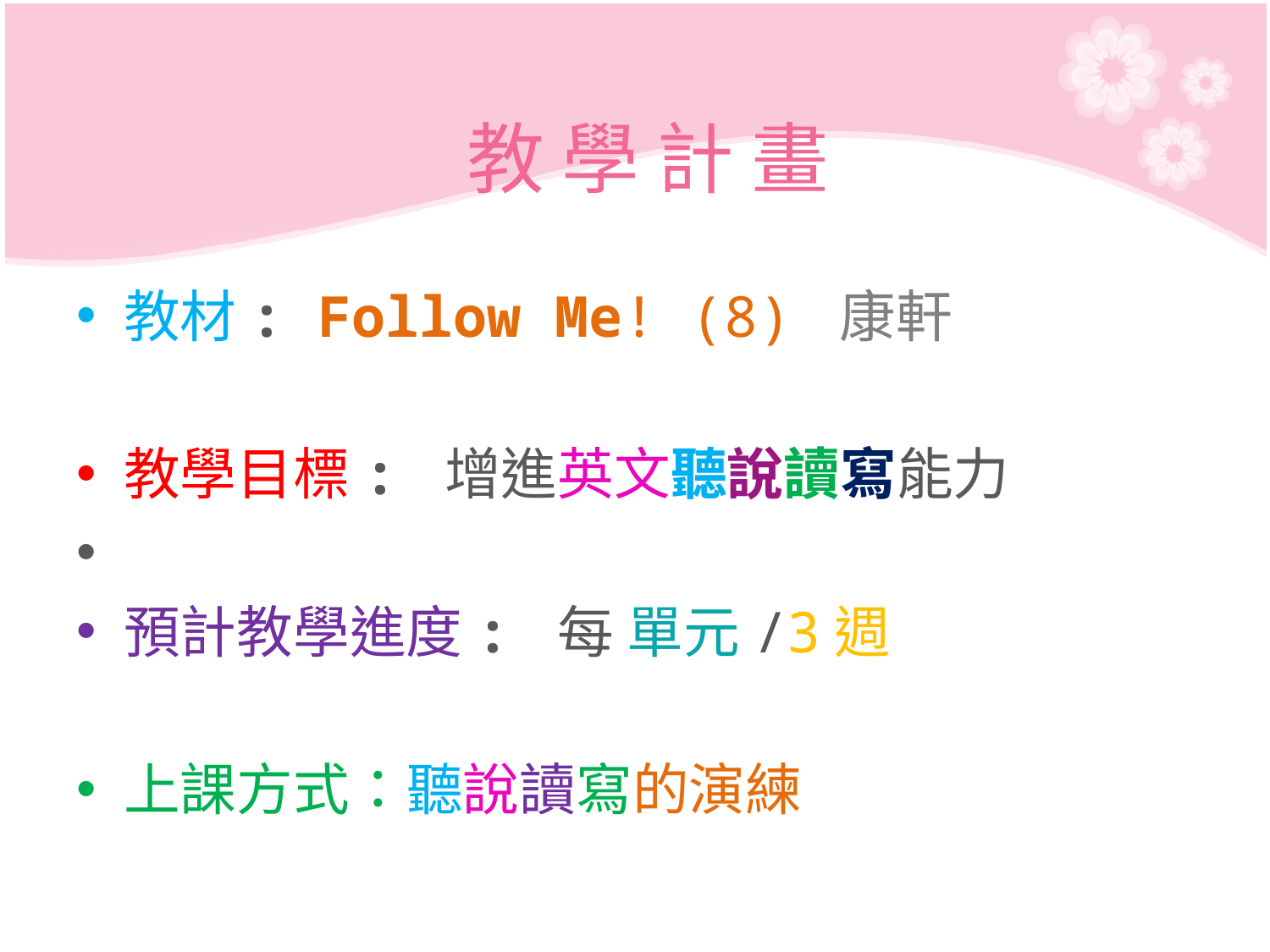

# 教 學 計 畫
教材: Follow Me! (8) 康軒

教學目標: 增進英文聽說讀寫能力

預計教學進度: 每 單元/3週

上課方式：聽說讀寫的演練